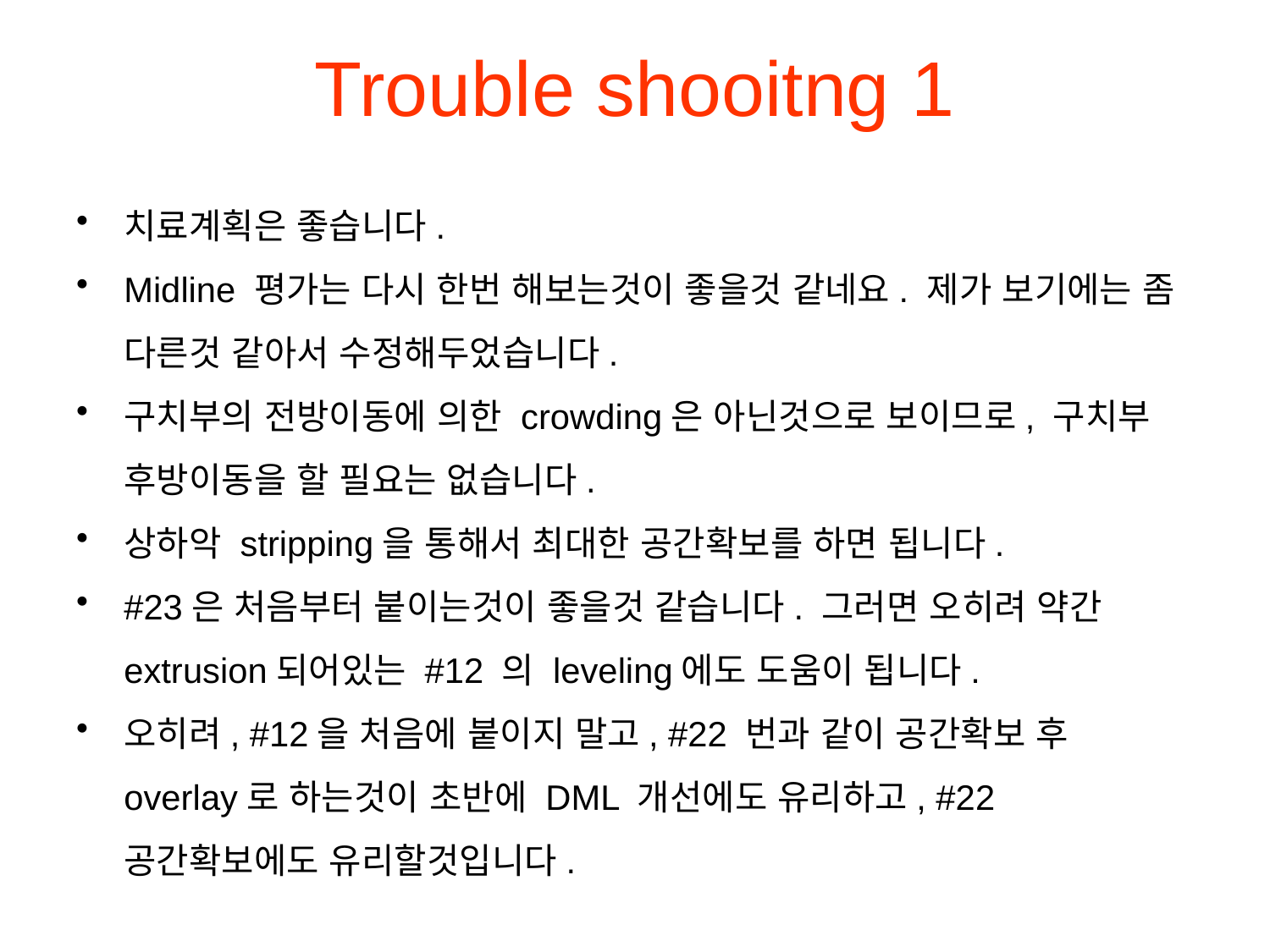

# Trouble shooitng 1
치료계획은 좋습니다.
Midline 평가는 다시 한번 해보는것이 좋을것 같네요. 제가 보기에는 좀 다른것 같아서 수정해두었습니다.
구치부의 전방이동에 의한 crowding은 아닌것으로 보이므로, 구치부 후방이동을 할 필요는 없습니다.
상하악 stripping을 통해서 최대한 공간확보를 하면 됩니다.
#23은 처음부터 붙이는것이 좋을것 같습니다. 그러면 오히려 약간 extrusion되어있는 #12 의 leveling에도 도움이 됩니다.
오히려, #12을 처음에 붙이지 말고, #22 번과 같이 공간확보 후 overlay로 하는것이 초반에 DML 개선에도 유리하고, #22 공간확보에도 유리할것입니다.